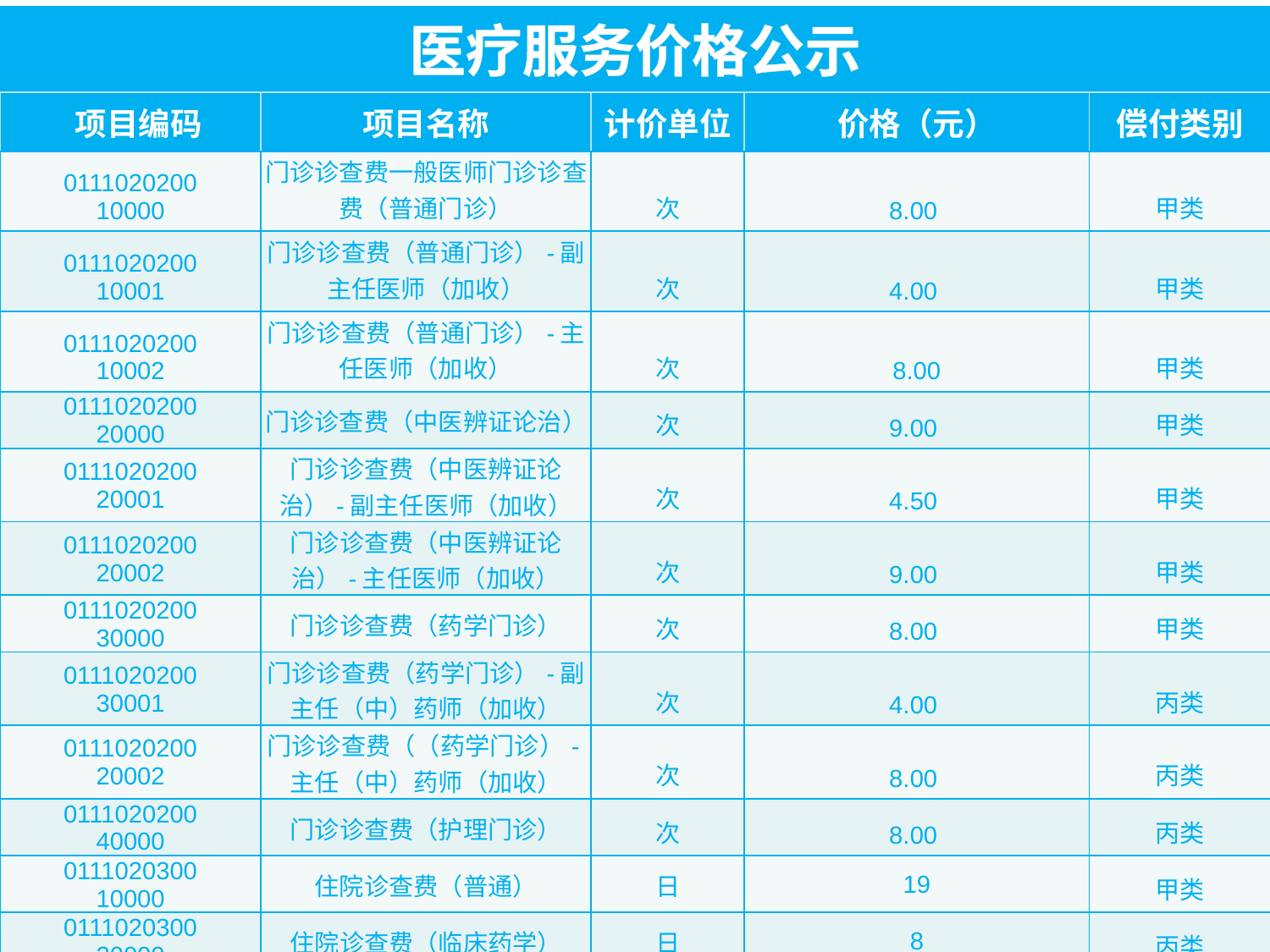

| 医疗服务价格公示 |  |  |  |  |
| --- | --- | --- | --- | --- |
| 项目编码 | 项目名称 | 计价单位 | 价格（元） | 偿付类别 |
| 0111020200 10000 | 门诊诊查费一般医师门诊诊查费（普通门诊） | 次 | 8.00 | 甲类 |
| 0111020200 10001 | 门诊诊查费（普通门诊）-副主任医师（加收） | 次 | 4.00 | 甲类 |
| 0111020200 10002 | 门诊诊查费（普通门诊）-主任医师（加收） | 次 | 8.00 | 甲类 |
| 0111020200 20000 | 门诊诊查费（中医辨证论治） | 次 | 9.00 | 甲类 |
| 0111020200 20001 | 门诊诊查费（中医辨证论治）-副主任医师（加收） | 次 | 4.50 | 甲类 |
| 0111020200 20002 | 门诊诊查费（中医辨证论治）-主任医师（加收） | 次 | 9.00 | 甲类 |
| 0111020200 30000 | 门诊诊查费（药学门诊） | 次 | 8.00 | 甲类 |
| 0111020200 30001 | 门诊诊查费（药学门诊）-副主任（中）药师（加收） | 次 | 4.00 | 丙类 |
| 0111020200 20002 | 门诊诊查费（（药学门诊）-主任（中）药师（加收） | 次 | 8.00 | 丙类 |
| 0111020200 40000 | 门诊诊查费（护理门诊） | 次 | 8.00 | 丙类 |
| 0111020300 10000 | 住院诊查费（普通） | 日 | 19 | 甲类 |
| 0111020300 20000 | 住院诊查费（临床药学） | 日 | 8 | 丙类 |
| 0111060000 10000 | 多学科诊疗费 | 次 | 102 | 丙类 |
| 0111060000 20000 | 会诊费（院内） | 学科·次 | 26 | 丙类 |